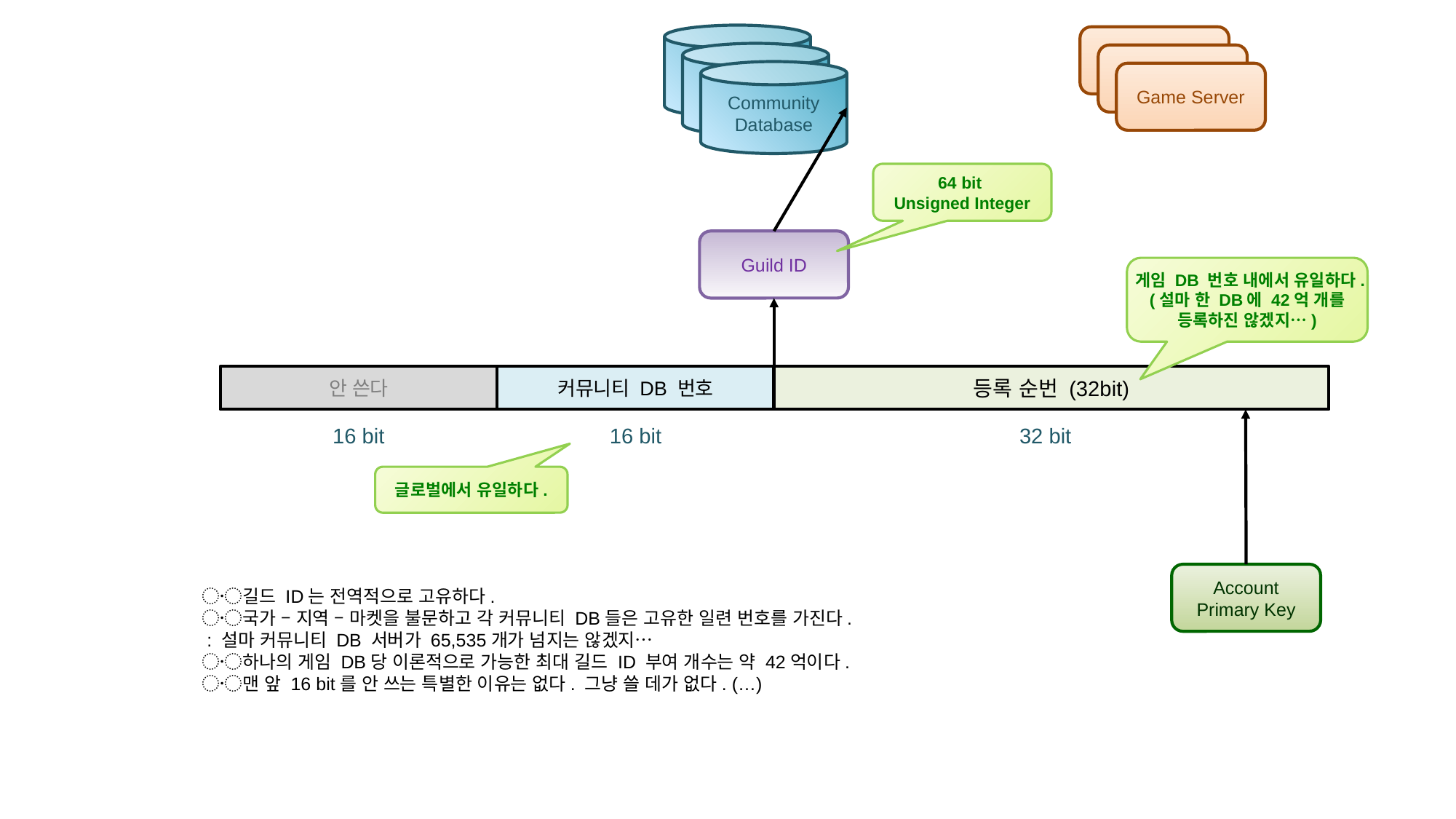

Game
Database
Game Server
Game
Database
Game Server
Community
Database
Game Server
64 bit
Unsigned Integer
Guild ID
게임 DB 번호 내에서 유일하다.
(설마 한 DB에 42억 개를 등록하진 않겠지…)
안 쓴다
커뮤니티 DB 번호
등록 순번 (32bit)
16 bit
16 bit
32 bit
글로벌에서 유일하다.
Account Primary Key
〮길드 ID는 전역적으로 고유하다.
〮국가 – 지역 – 마켓을 불문하고 각 커뮤니티 DB들은 고유한 일련 번호를 가진다.
 : 설마 커뮤니티 DB 서버가 65,535개가 넘지는 않겠지…
〮하나의 게임 DB당 이론적으로 가능한 최대 길드 ID 부여 개수는 약 42억이다.
〮맨 앞 16 bit를 안 쓰는 특별한 이유는 없다. 그냥 쓸 데가 없다. (…)